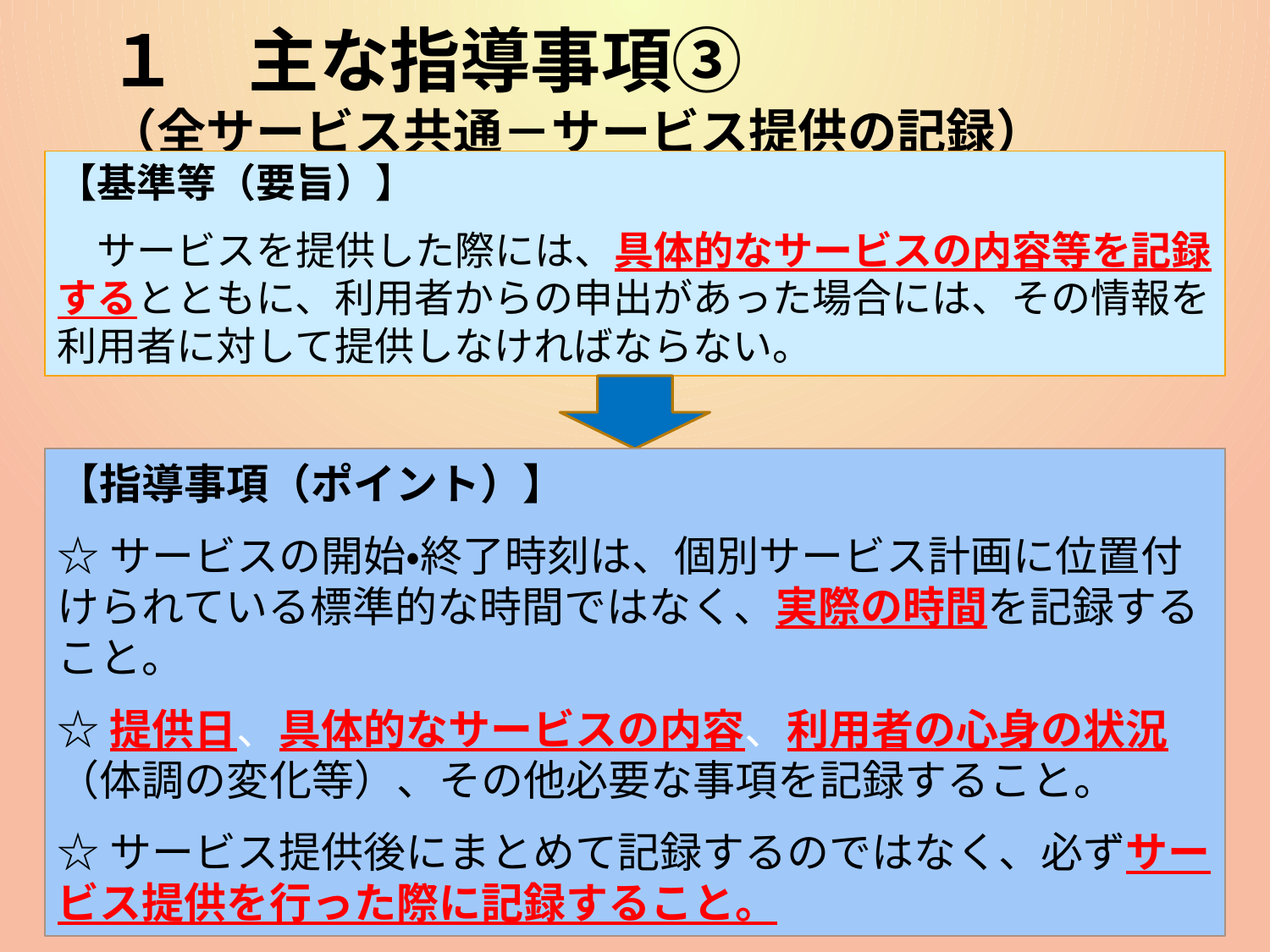

# １　主な指導事項③ （全サービス共通－サービス提供の記録）
【基準等（要旨）】
　サービスを提供した際には、具体的なサービスの内容等を記録するとともに、利用者からの申出があった場合には、その情報を利用者に対して提供しなければならない。

【指導事項（ポイント）】
☆サービスの開始・終了時刻は、個別サービス計画に位置付けられている標準的な時間ではなく、実際の時間を記録すること。
☆提供日、具体的なサービスの内容、利用者の心身の状況（体調の変化等）、その他必要な事項を記録すること。
☆サービス提供後にまとめて記録するのではなく、必ずサービス提供を行った際に記録すること。